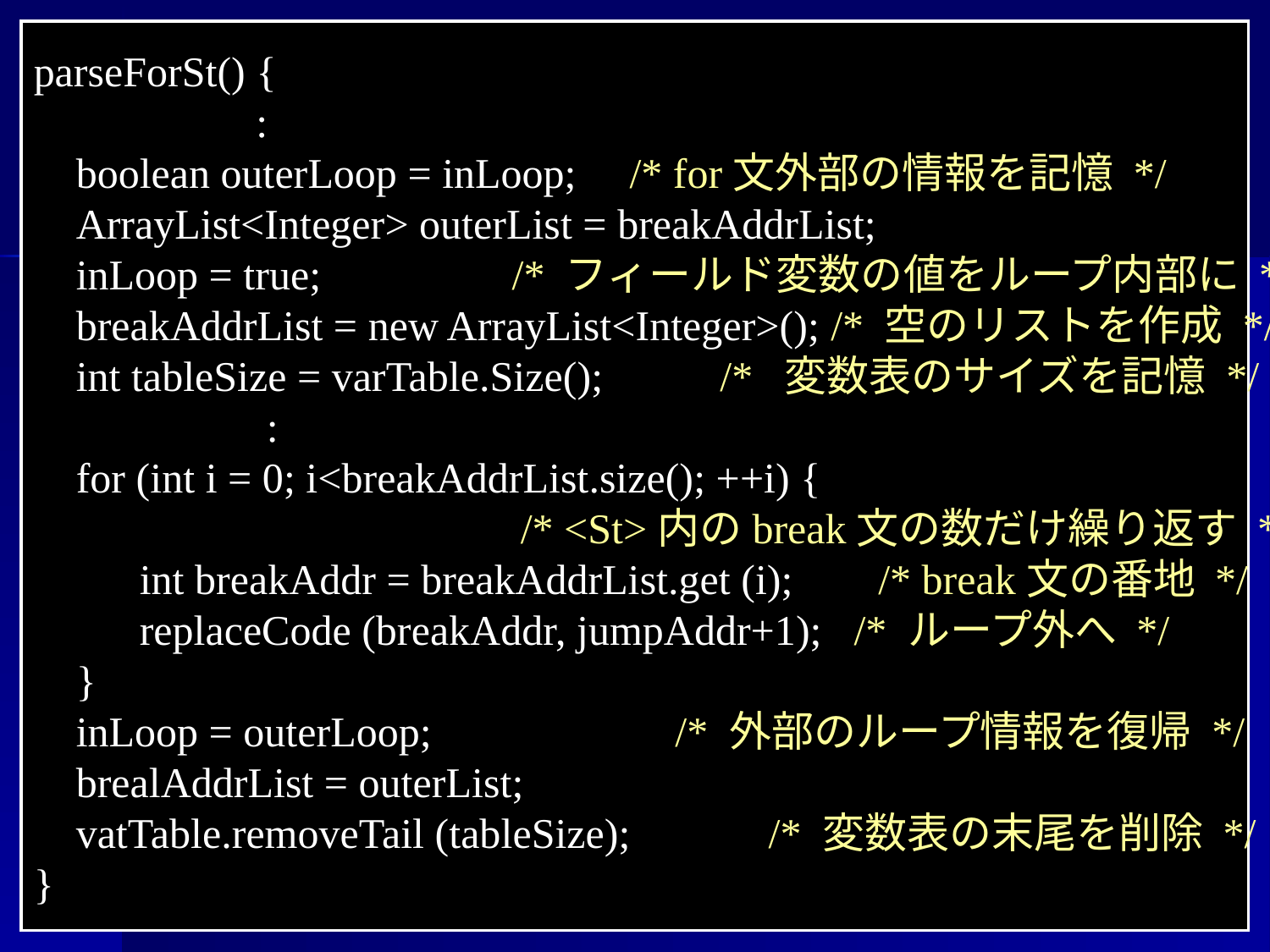

parseForSt() {
                     :
    boolean outerLoop = inLoop;     /* for文外部の情報を記憶 */
    ArrayList<Integer> outerList = breakAddrList;
    inLoop = true;                  /* フィールド変数の値をループ内部に */
    breakAddrList = new ArrayList<Integer>(); /* 空のリストを作成 */
    int tableSize = varTable.Size();           /*  変数表のサイズを記憶 */
                      :
    for (int i = 0; i<breakAddrList.size(); ++i) {
                                              /* <St>内のbreak文の数だけ繰り返す */
          int breakAddr = breakAddrList.get (i);        /* break文の番地 */
          replaceCode (breakAddr, jumpAddr+1);   /* ループ外へ */
    }
    inLoop = outerLoop;                       /* 外部のループ情報を復帰 */
    brealAddrList = outerList;
    vatTable.removeTail (tableSize);             /* 変数表の末尾を削除 */
}